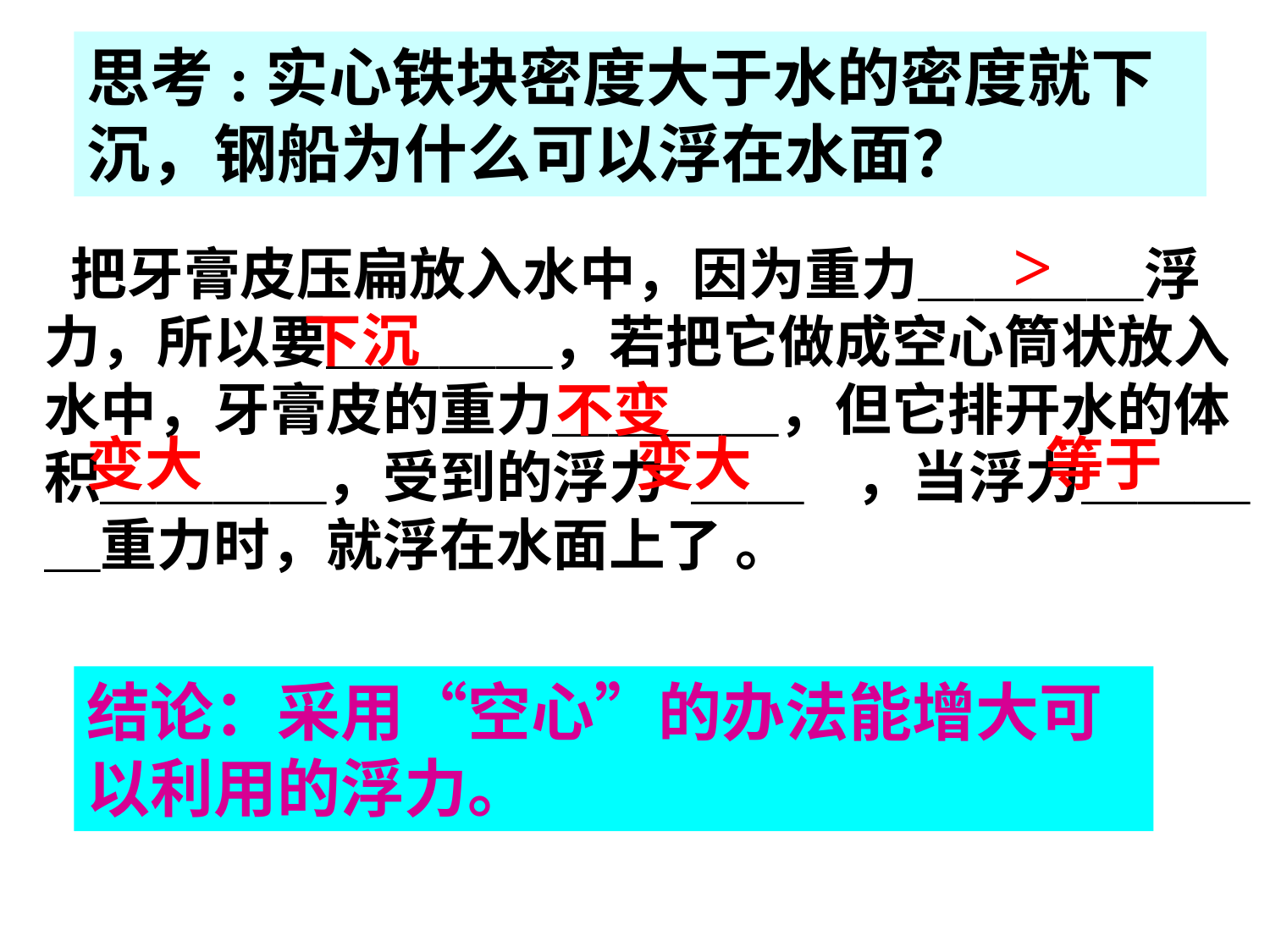

思考:实心铁块密度大于水的密度就下沉，钢船为什么可以浮在水面？
>
 把牙膏皮压扁放入水中，因为重力＿＿＿＿浮力，所以要＿＿＿＿，若把它做成空心筒状放入水中，牙膏皮的重力＿＿＿＿，但它排开水的体积＿＿＿＿，受到的浮力  ＿＿    ，当浮力＿＿＿＿重力时，就浮在水面上了 。
下沉
不变
变大
变大
等于
结论：采用“空心”的办法能增大可以利用的浮力。